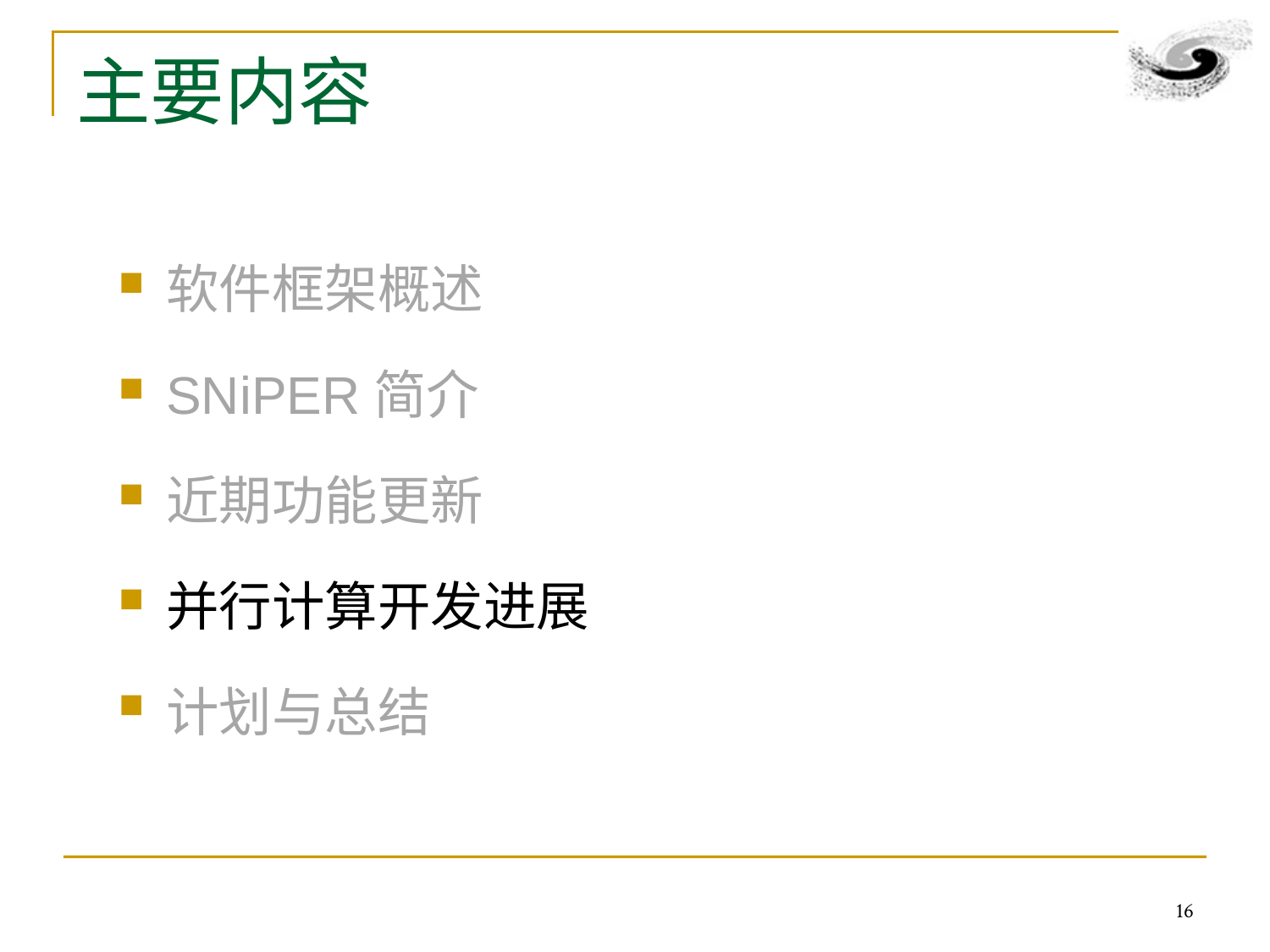

# 主要内容
软件框架概述
SNiPER简介
近期功能更新
并行计算开发进展
计划与总结
16